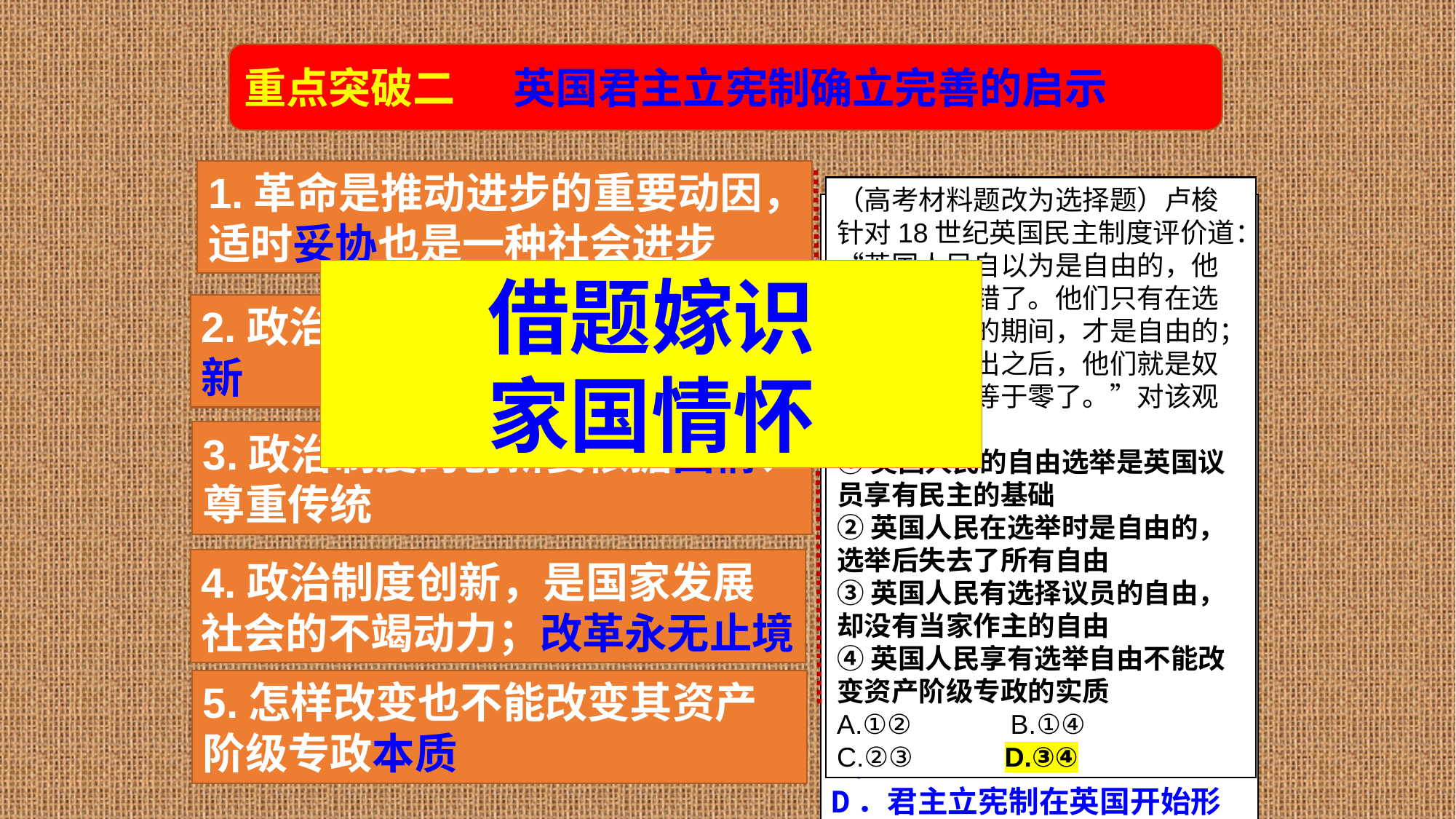

重点突破二      英国君主立宪制确立完善的启示
1.革命是推动进步的重要动因，适时妥协也是一种社会进步
（高考材料题改为选择题）卢梭针对18世纪英国民主制度评价道：“英国人民自以为是自由的，他们是大错特错了。他们只有在选举国会议员的期间，才是自由的；议员一旦选出之后，他们就是奴隶，他们就等于零了。”对该观点认识正确：
①英国人民的自由选举是英国议员享有民主的基础
②英国人民在选举时是自由的，选举后失去了所有自由
③英国人民有选择议员的自由，却没有当家作主的自由
④英国人民享有选举自由不能改变资产阶级专政的实质
A.①②             B.①④           C.②③            D.③④
(2017•江苏单科)1832年，在两次否决改革法案后，英国议会上院第三次表决时，国王以增加上院贵族人数相威胁，加上强大的民意压力，反对派议员接受国王的劝告，采用缺席的方式回避了投票，使法案得以通过。改革法案的通过表明

A．国王仍拥有重要的政治权力
B．上院在议会中有决定性作用
C．保守势力最后时刻做出让步
D．君主立宪制在英国开始形成
借题嫁识
家国情怀
2.政治制度需要在传承中不断创新
3.政治制度的创新要依据国情、尊重传统
C
4.政治制度创新，是国家发展社会的不竭动力；改革永无止境
5.怎样改变也不能改变其资产阶级专政本质